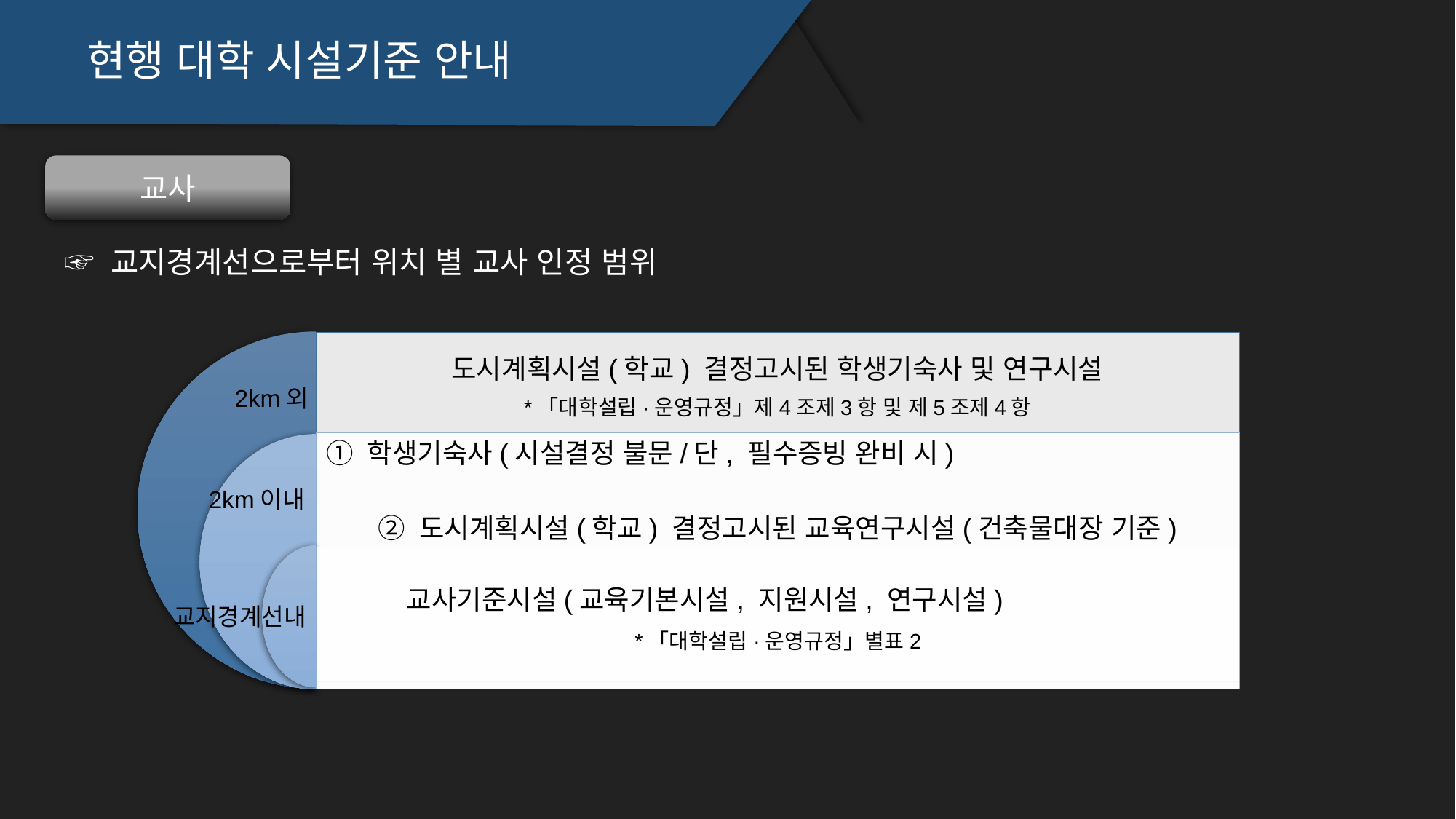

현행 대학 시설기준 안내
교사
 ☞ 교지경계선으로부터 위치 별 교사 인정 범위

도시계획시설(학교) 결정고시된 학생기숙사 및 연구시설
*「대학설립·운영규정」제4조제3항 및 제5조제4항
① 학생기숙사(시설결정 불문/단, 필수증빙 완비 시)
② 도시계획시설(학교) 결정고시된 교육연구시설(건축물대장 기준)
교사기준시설(교육기본시설, 지원시설, 연구시설)
 *「대학설립·운영규정」별표2
2km외
2km이내
교지경계선내